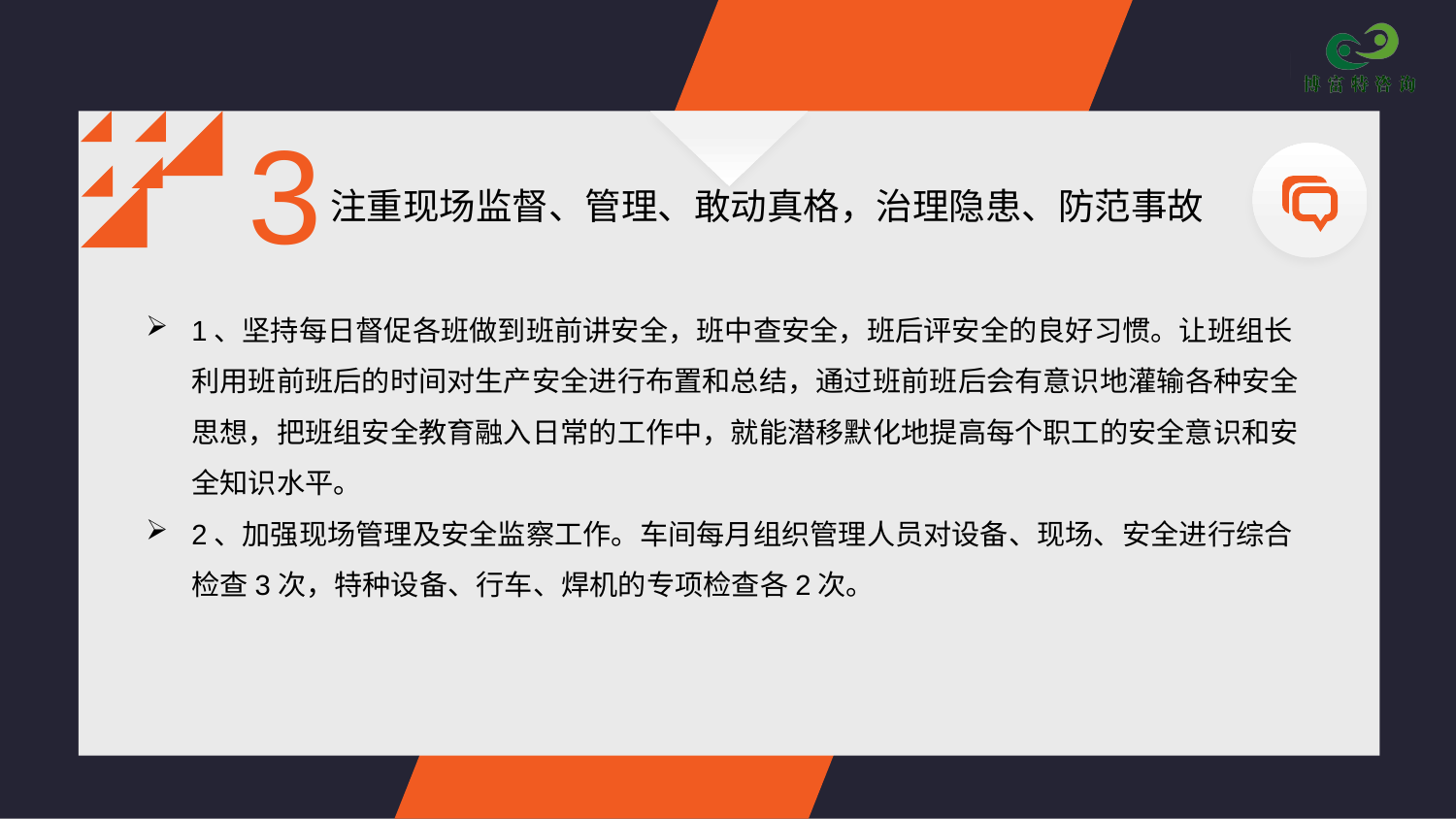

3

注重现场监督、管理、敢动真格，治理隐患、防范事故
1、坚持每日督促各班做到班前讲安全，班中查安全，班后评安全的良好习惯。让班组长利用班前班后的时间对生产安全进行布置和总结，通过班前班后会有意识地灌输各种安全思想，把班组安全教育融入日常的工作中，就能潜移默化地提高每个职工的安全意识和安全知识水平。
2、加强现场管理及安全监察工作。车间每月组织管理人员对设备、现场、安全进行综合检查3次，特种设备、行车、焊机的专项检查各2次。